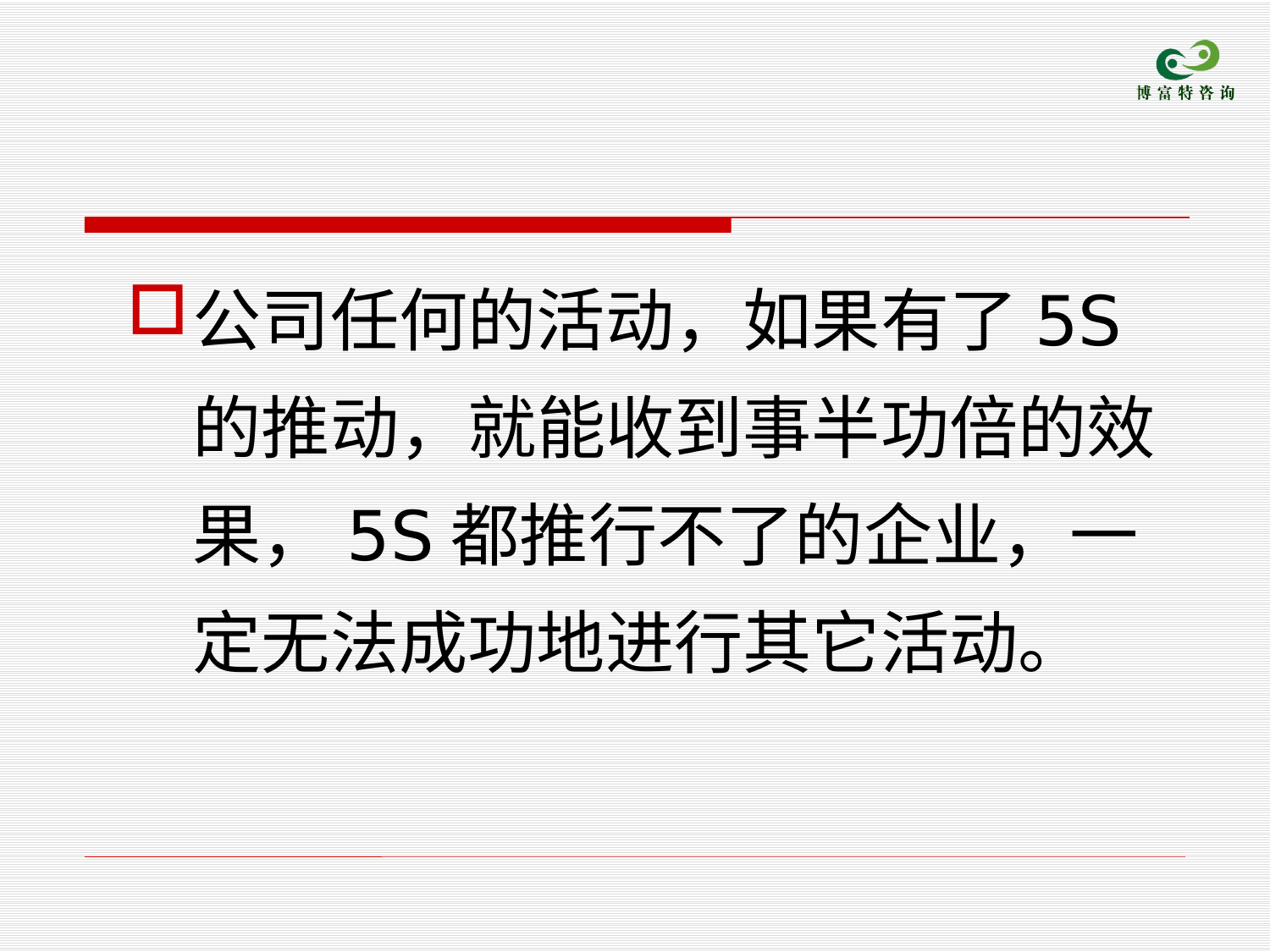

公司任何的活动，如果有了5S的推动，就能收到事半功倍的效果，5S都推行不了的企业，一定无法成功地进行其它活动。

79